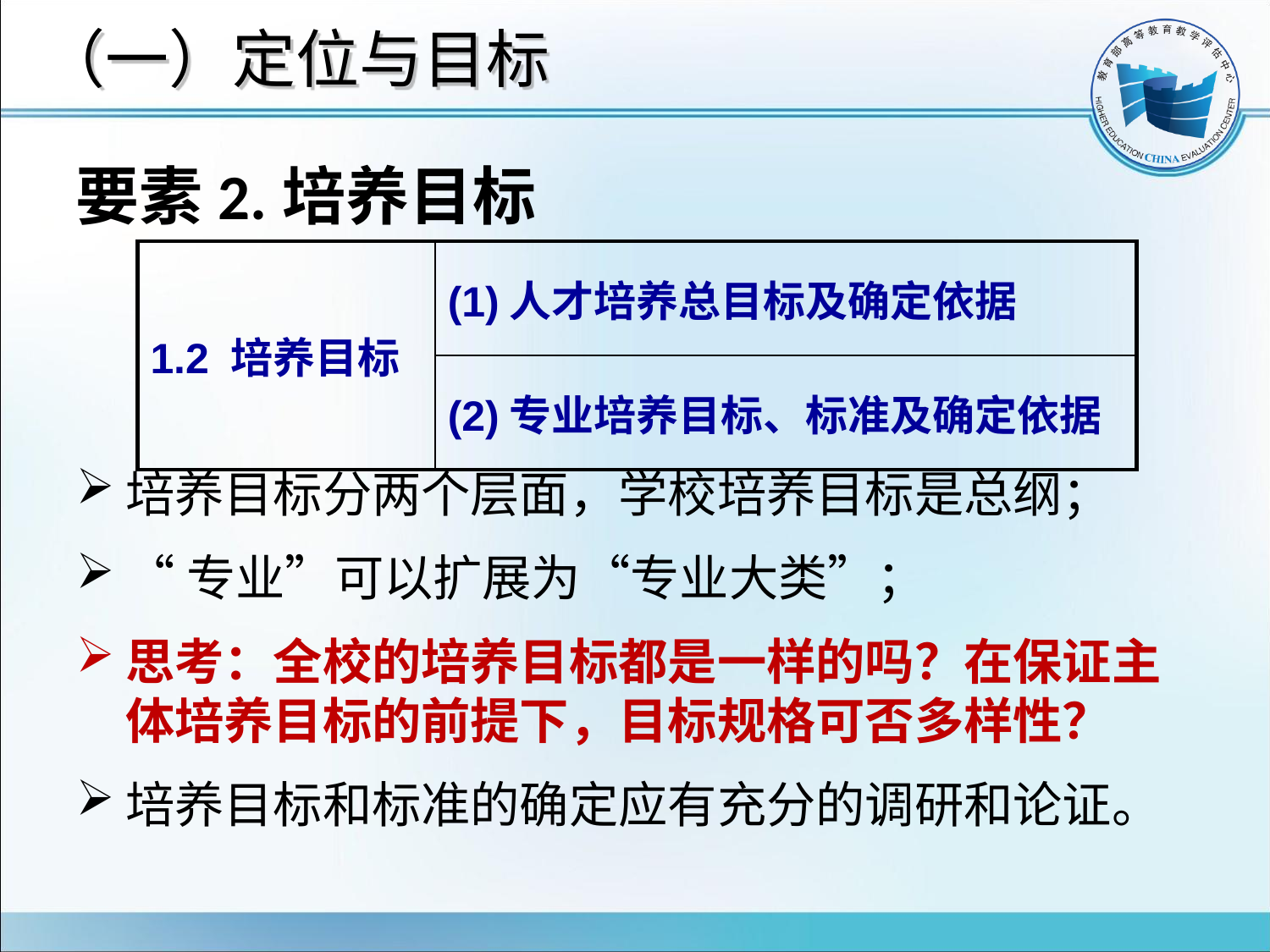

# （一）定位与目标
要素2.培养目标

培养目标分两个层面，学校培养目标是总纲；
“专业”可以扩展为“专业大类”；
思考：全校的培养目标都是一样的吗？在保证主体培养目标的前提下，目标规格可否多样性？
培养目标和标准的确定应有充分的调研和论证。
| 1.2 培养目标 | (1)人才培养总目标及确定依据 |
| --- | --- |
|  | (2)专业培养目标、标准及确定依据 |
22